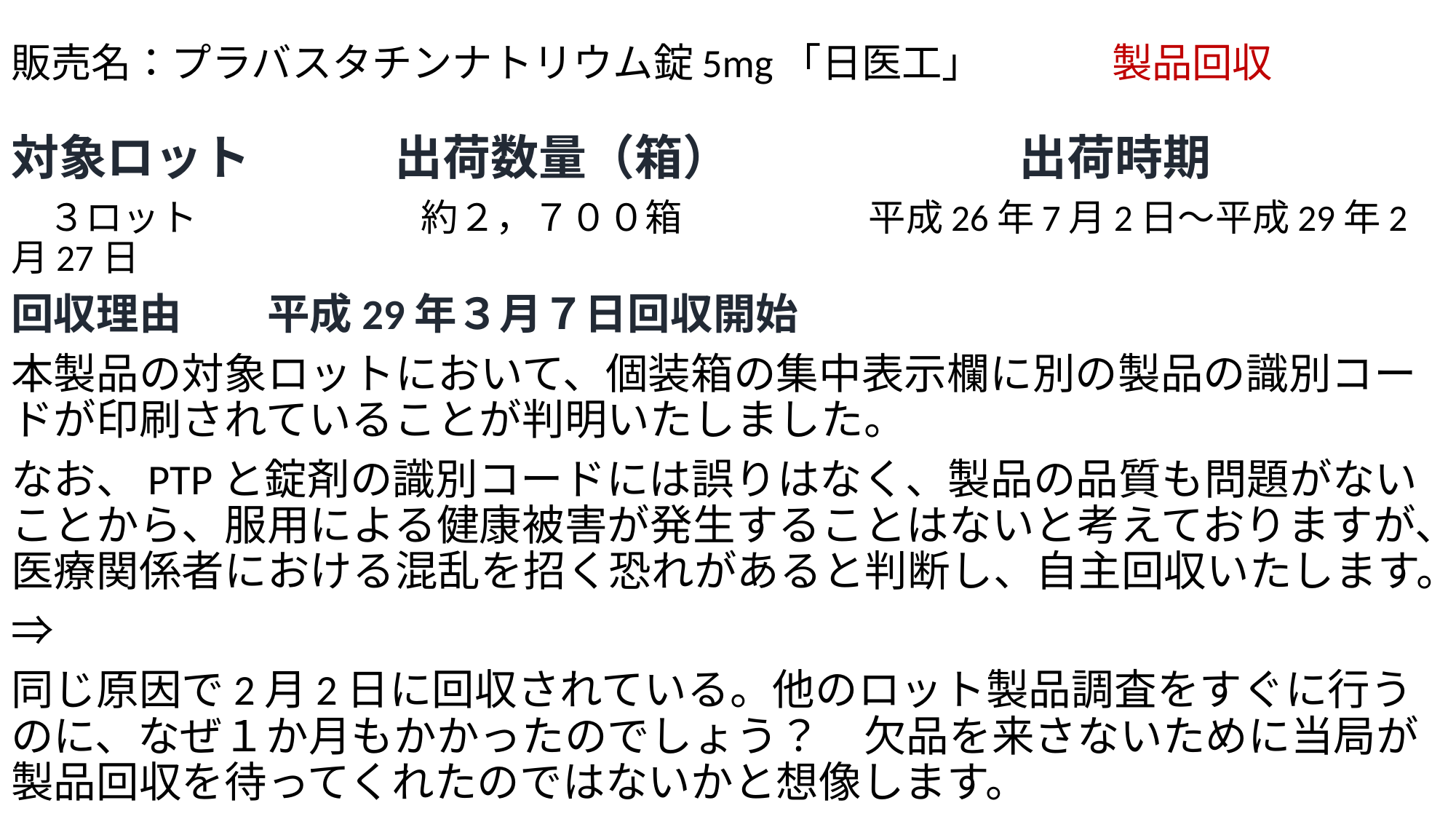

# 販売名：プラバスタチンナトリウム錠5mg「日医工」 　　　製品回収
対象ロット　　　出荷数量（箱）　　　　　　出荷時期
　３ロット　　　　　　約２，７００箱　　　　　平成26年7月2日～平成29年2月27日
回収理由　　平成29年３月７日回収開始
本製品の対象ロットにおいて、個装箱の集中表示欄に別の製品の識別コードが印刷されていることが判明いたしました。
なお、PTPと錠剤の識別コードには誤りはなく、製品の品質も問題がないことから、服用による健康被害が発生することはないと考えておりますが、医療関係者における混乱を招く恐れがあると判断し、自主回収いたします。
⇒
同じ原因で2月2日に回収されている。他のロット製品調査をすぐに行うのに、なぜ１か月もかかったのでしょう？　欠品を来さないために当局が製品回収を待ってくれたのではないかと想像します。